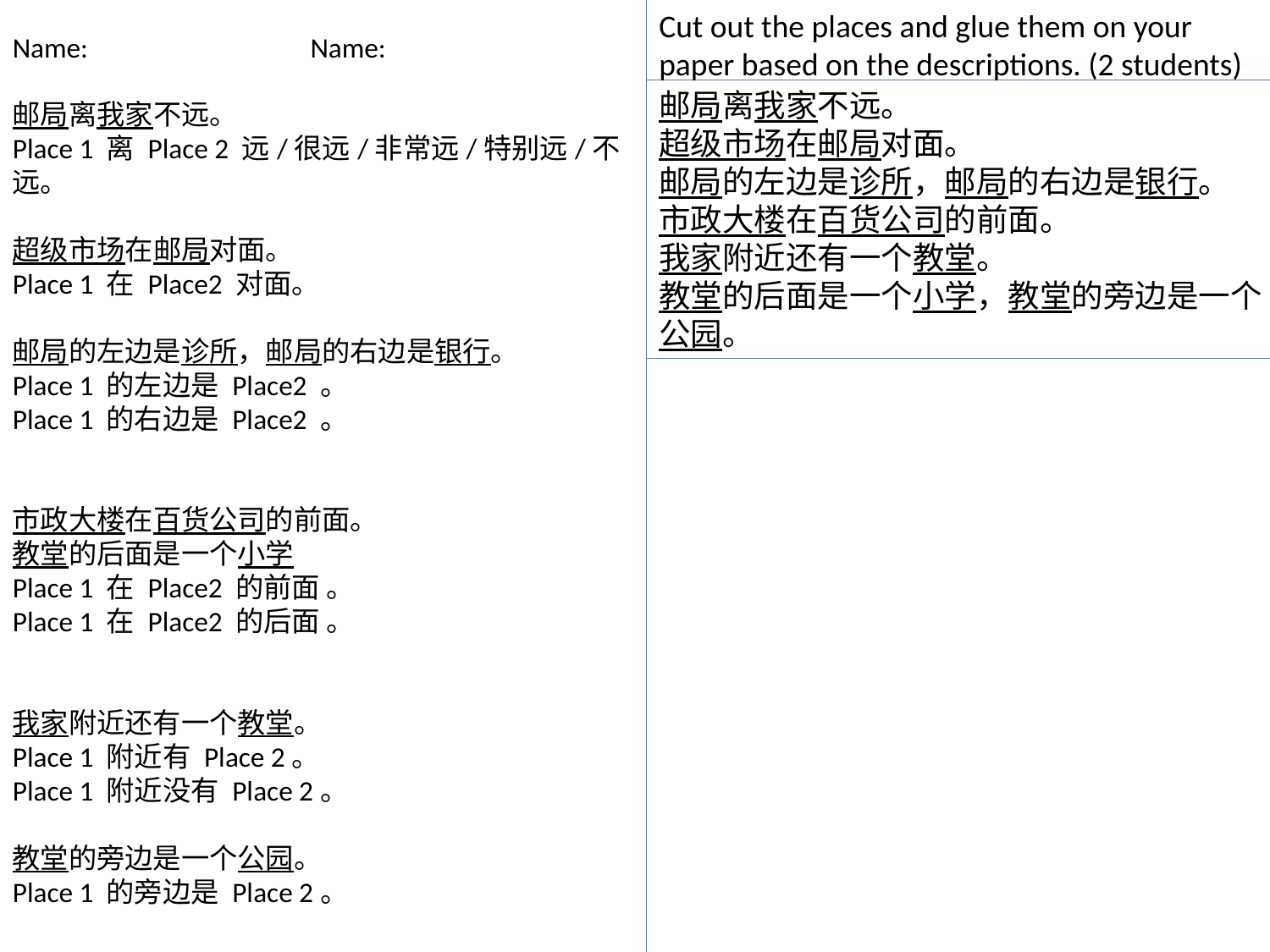

Cut out the places and glue them on your paper based on the descriptions. (2 students)

Name:                                   Name:

邮局离我家不远。
Place 1 离 Place 2 远/很远/非常远/特别远/不远。

超级市场在邮局对面。
Place 1 在 Place2 对面。

邮局的左边是诊所，邮局的右边是银行。
Place 1 的左边是 Place2 。
Place 1 的右边是 Place2 。

市政大楼在百货公司的前面。
教堂的后面是一个小学
Place 1 在 Place2 的前面 。
Place 1 在 Place2 的后面 。

我家附近还有一个教堂。
Place 1 附近有 Place 2。
Place 1 附近没有 Place 2。

教堂的旁边是一个公园。
Place 1 的旁边是 Place 2。

邮局离我家不远。
超级市场在邮局对面。
邮局的左边是诊所，邮局的右边是银行。
市政大楼在百货公司的前面。
我家附近还有一个教堂。
教堂的后面是一个小学，教堂的旁边是一个公园。